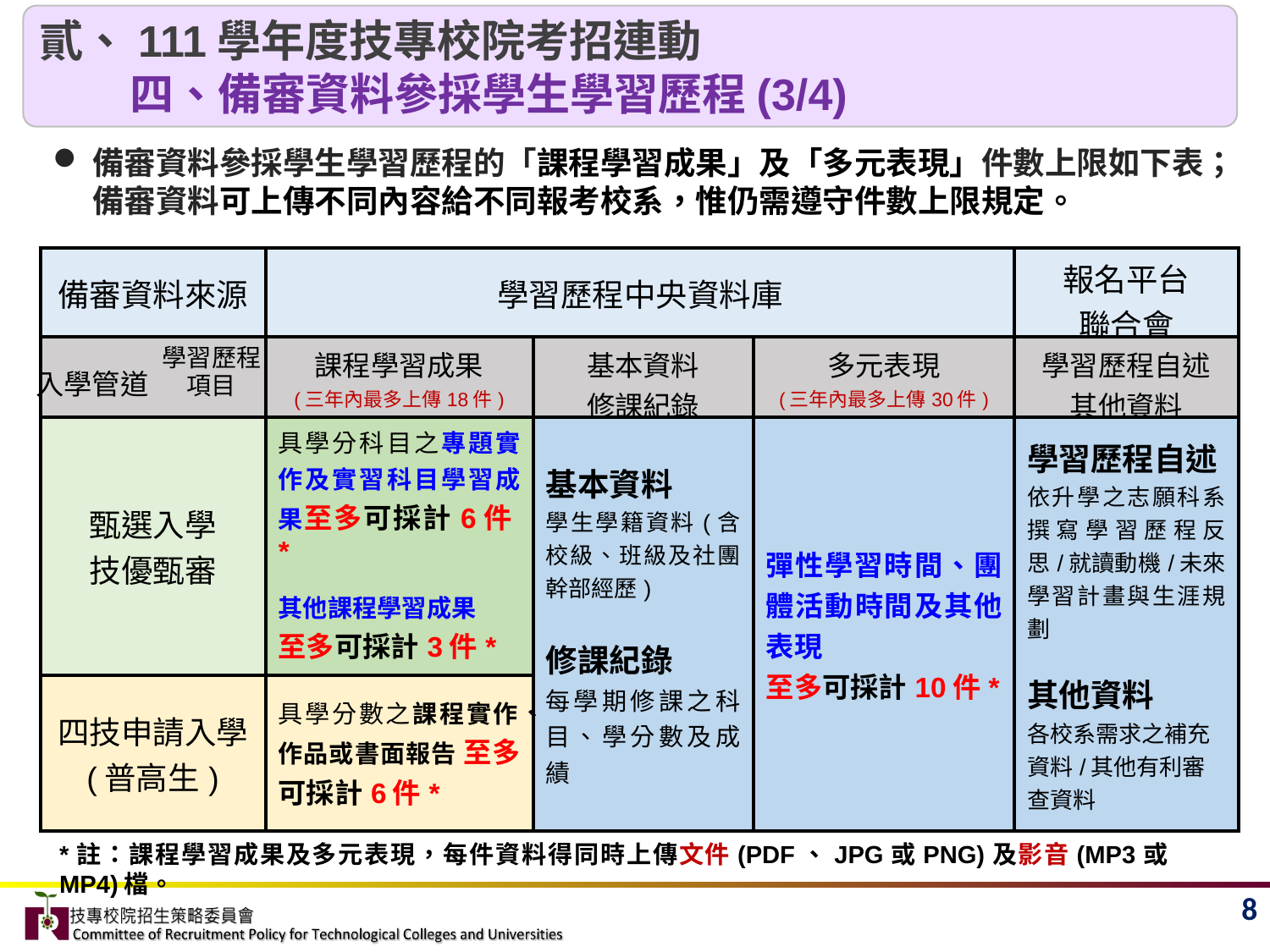

貳、111學年度技專校院考招連動
        四、備審資料參採學生學習歷程(3/4)
備審資料參採學生學習歷程的「課程學習成果」及「多元表現」件數上限如下表；備審資料可上傳不同內容給不同報考校系，惟仍需遵守件數上限規定。

| 備審資料來源 | 學習歷程中央資料庫 |  |  | 報名平台 聯合會 |
| --- | --- | --- | --- | --- |
|  | 課程學習成果 (三年內最多上傳18件) | 基本資料 修課紀錄 | 多元表現 (三年內最多上傳30件) | 學習歷程自述 其他資料 |
| 甄選入學 技優甄審 | 具學分科目之專題實作及實習科目學習成果至多可採計6件\* 其他課程學習成果 至多可採計3件\* | 基本資料 學生學籍資料(含校級、班級及社團幹部經歷) 修課紀錄 每學期修課之科目、學分數及成績 | 彈性學習時間、團體活動時間及其他表現 至多可採計10件\* | 學習歷程自述 依升學之志願科系撰寫學習歷程反思/就讀動機/未來學習計畫與生涯規劃 其他資料 各校系需求之補充資料/其他有利審查資料 |
| 四技申請入學 (普高生) | 具學分數之課程實作、作品或書面報告 至多可採計6件\* |  |  |  |
學習歷程
項目
入學管道
*註：課程學習成果及多元表現，每件資料得同時上傳文件(PDF、JPG或PNG)及影音(MP3或MP4)檔。